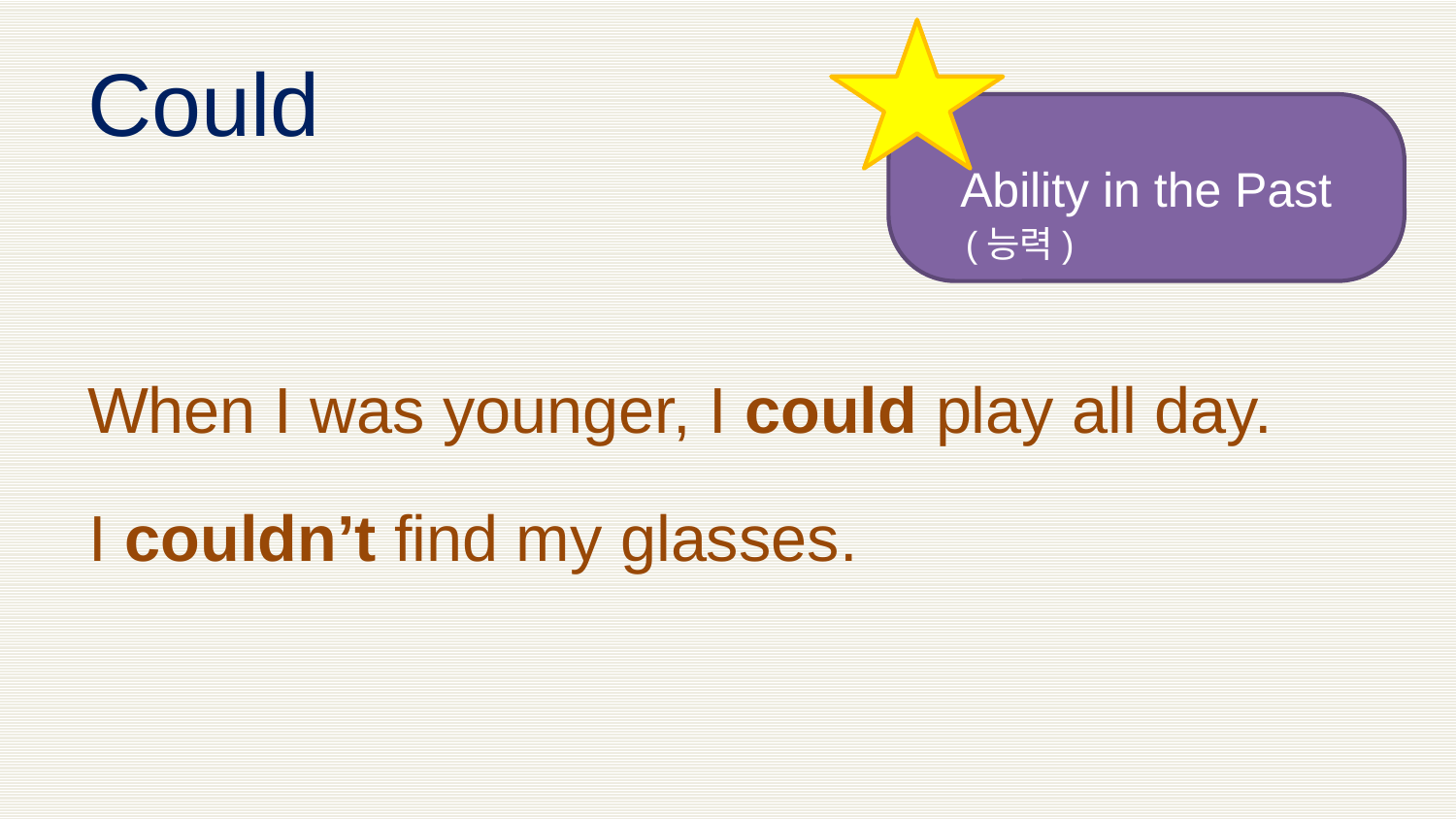

# Could
Ability in the Past
(능력)
When I was younger, I could play all day.
I couldn’t find my glasses.